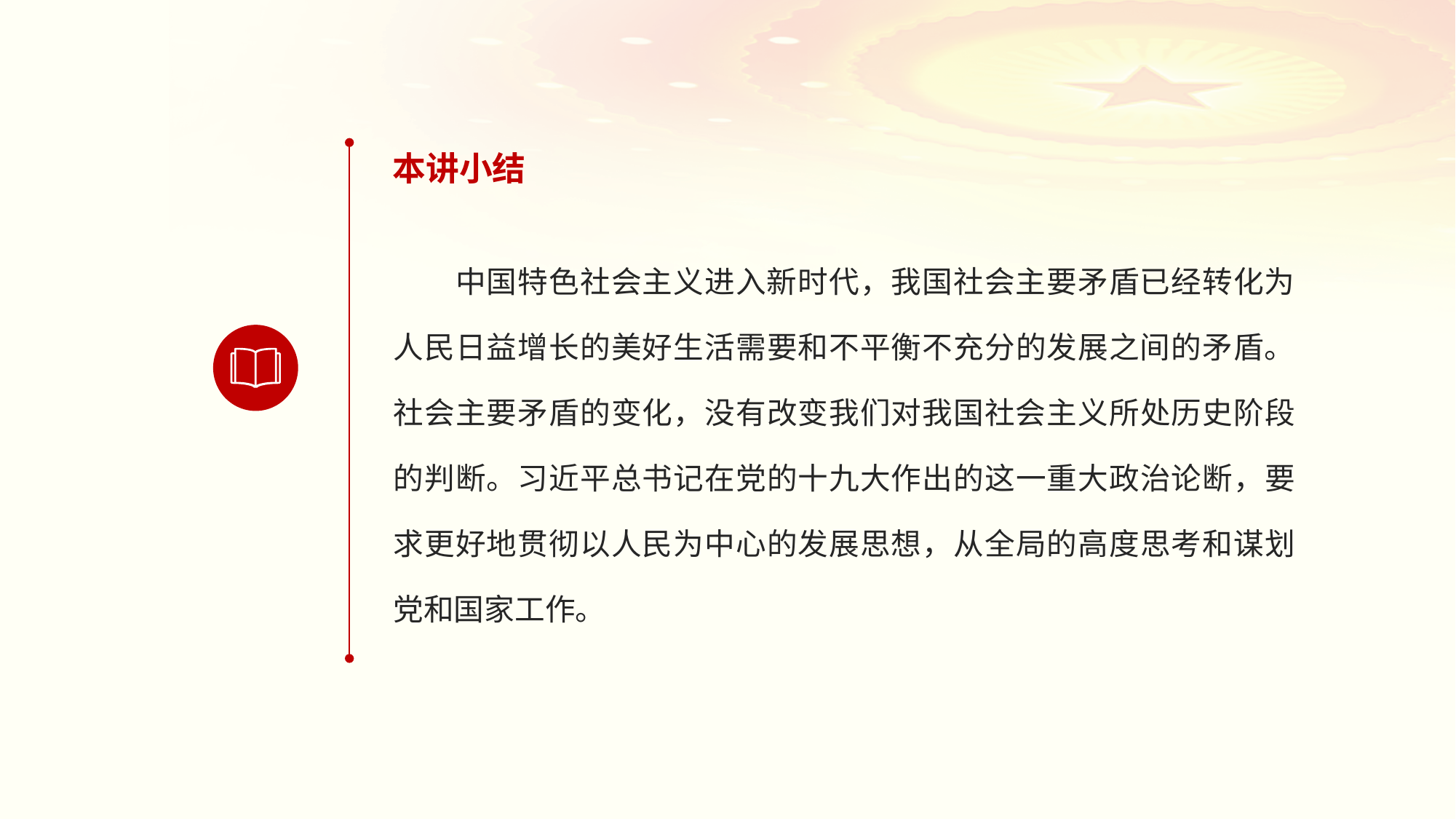

本讲小结
　　中国特色社会主义进入新时代，我国社会主要矛盾已经转化为人民日益增长的美好生活需要和不平衡不充分的发展之间的矛盾。社会主要矛盾的变化，没有改变我们对我国社会主义所处历史阶段的判断。习近平总书记在党的十九大作出的这一重大政治论断，要求更好地贯彻以人民为中心的发展思想，从全局的高度思考和谋划党和国家工作。